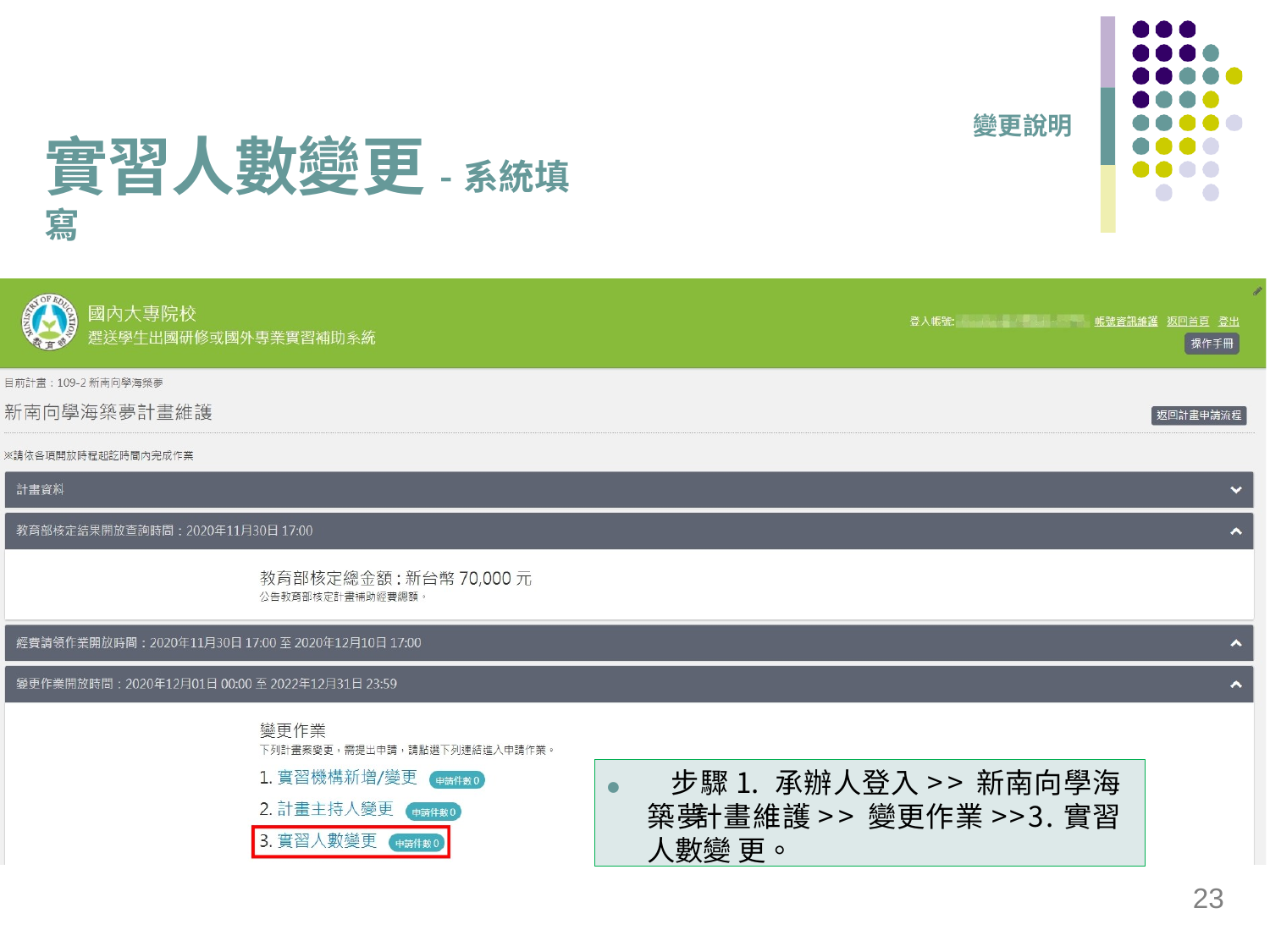

變更說明
# 實習人數變更-系統填寫

⚫ 步驟1. 承辦人登入>>新南向學海築夢 計畫維護>>變更作業>>3.實習人數變 更。
23